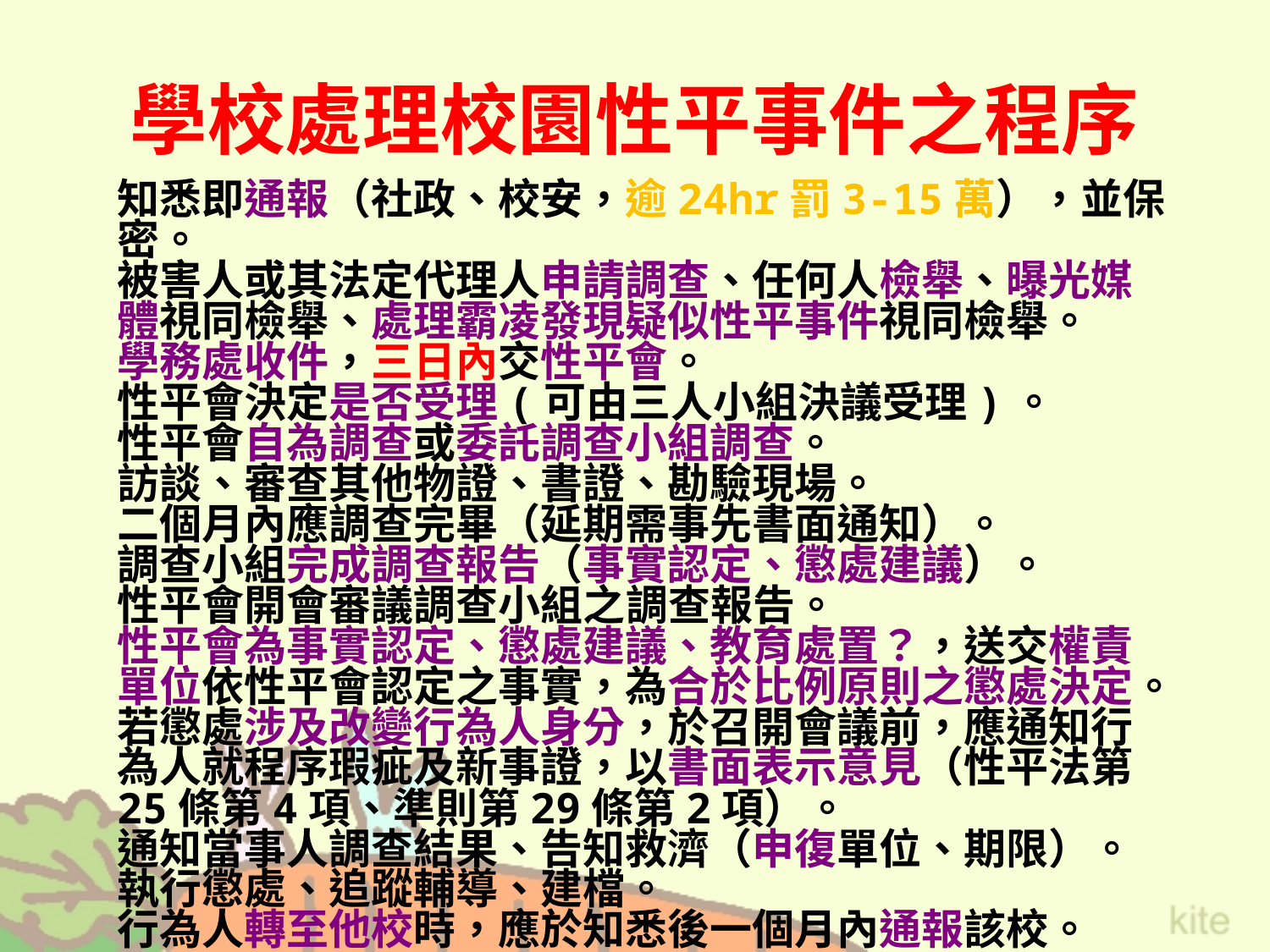

# 學校處理校園性平事件之程序
知悉即通報（社政、校安，逾24hr罰3-15萬），並保密。
被害人或其法定代理人申請調查、任何人檢舉、曝光媒體視同檢舉、處理霸凌發現疑似性平事件視同檢舉。
學務處收件，三日內交性平會。
性平會決定是否受理(可由三人小組決議受理)。
性平會自為調查或委託調查小組調查。
訪談、審查其他物證、書證、勘驗現場。
二個月內應調查完畢（延期需事先書面通知）。
調查小組完成調查報告（事實認定、懲處建議）。
性平會開會審議調查小組之調查報告。
性平會為事實認定、懲處建議、教育處置？，送交權責單位依性平會認定之事實，為合於比例原則之懲處決定。若懲處涉及改變行為人身分，於召開會議前，應通知行為人就程序瑕疵及新事證，以書面表示意見（性平法第25條第4項、準則第29條第2項）。
通知當事人調查結果、告知救濟（申復單位、期限）。
執行懲處、追蹤輔導、建檔。
行為人轉至他校時，應於知悉後一個月內通報該校。